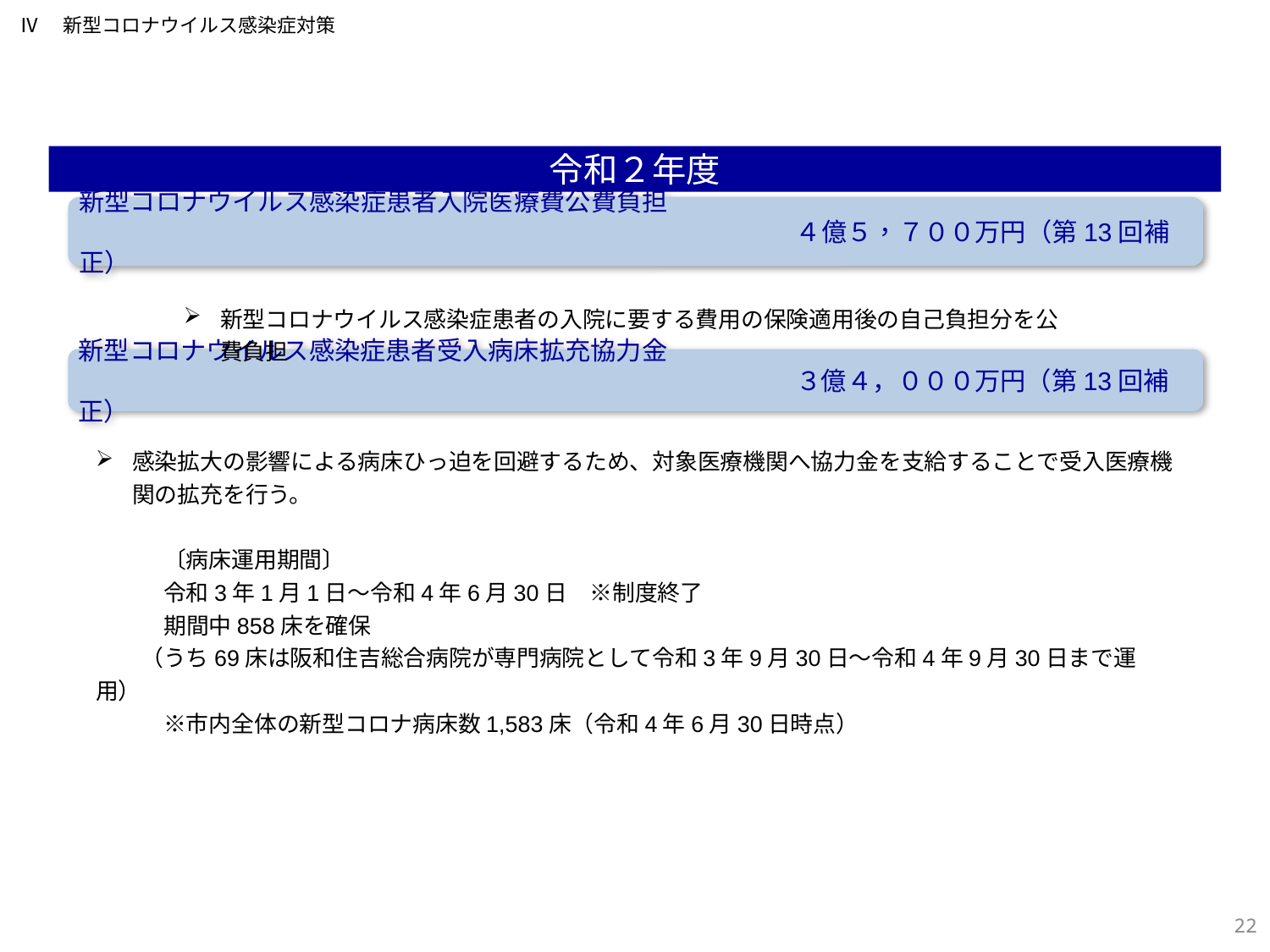

Ⅳ　新型コロナウイルス感染症対策
令和２年度
新型コロナウイルス感染症患者入院医療費公費負担
　　　　　　　　　　　　　　　　　　　　　　　　　　　　４億５，７００万円（第13回補正）
新型コロナウイルス感染症患者の入院に要する費用の保険適用後の自己負担分を公費負担
新型コロナウイルス感染症患者受入病床拡充協力金
　　　　　　　　　　　　　　　　　　　　　　　　　　　　３億４，０００万円（第13回補正）
感染拡大の影響による病床ひっ迫を回避するため、対象医療機関へ協力金を支給することで受入医療機関の拡充を行う。

　　　〔病床運用期間〕
　　　令和3年1月1日～令和4年6月30日　※制度終了
　　　期間中858床を確保
　　（うち69床は阪和住吉総合病院が専門病院として令和3年9月30日～令和4年9月30日まで運用）
　　　※市内全体の新型コロナ病床数1,583床（令和4年6月30日時点）
22